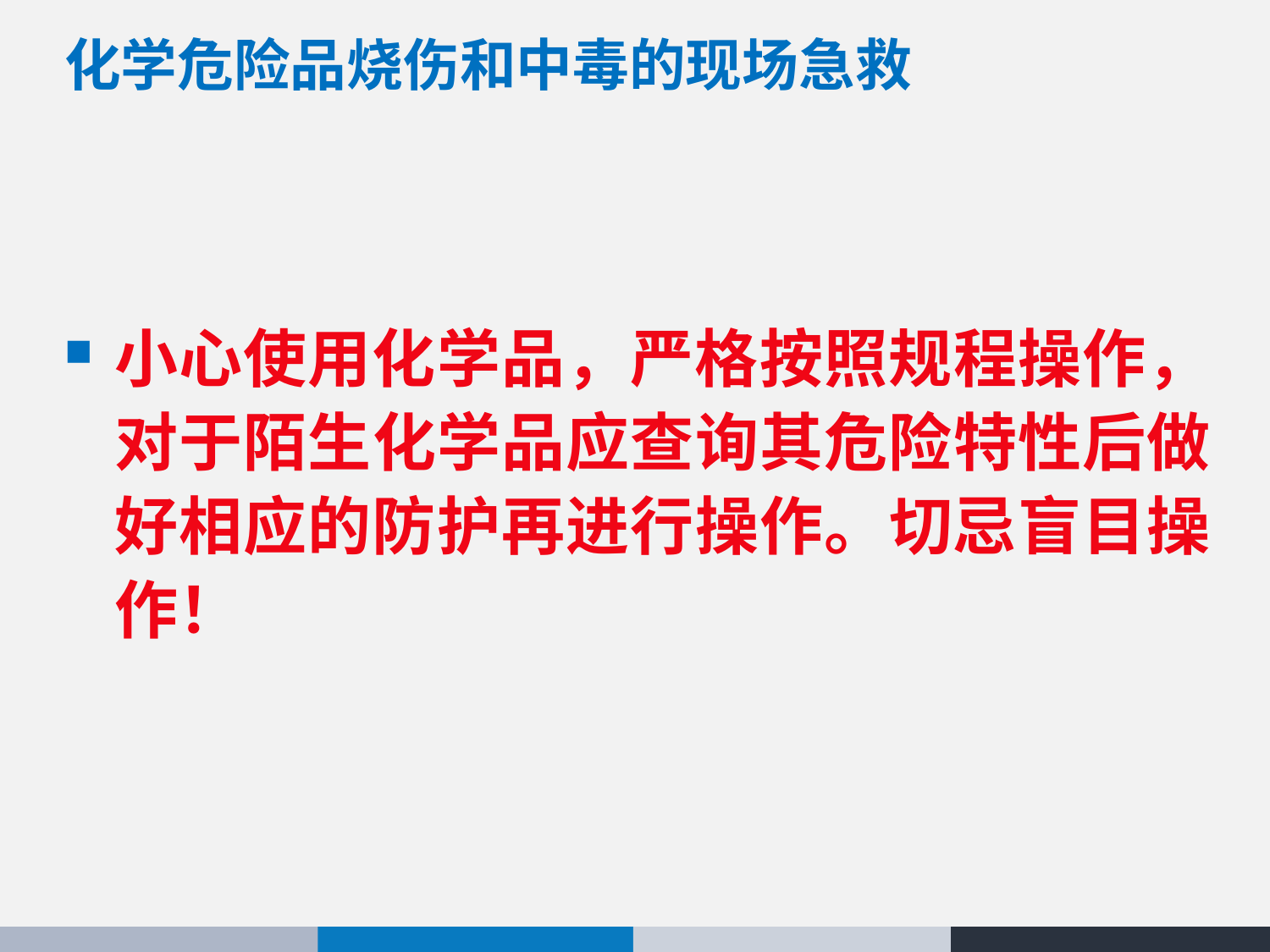

# 化学危险品烧伤和中毒的现场急救

小心使用化学品，严格按照规程操作，对于陌生化学品应查询其危险特性后做好相应的防护再进行操作。切忌盲目操作！